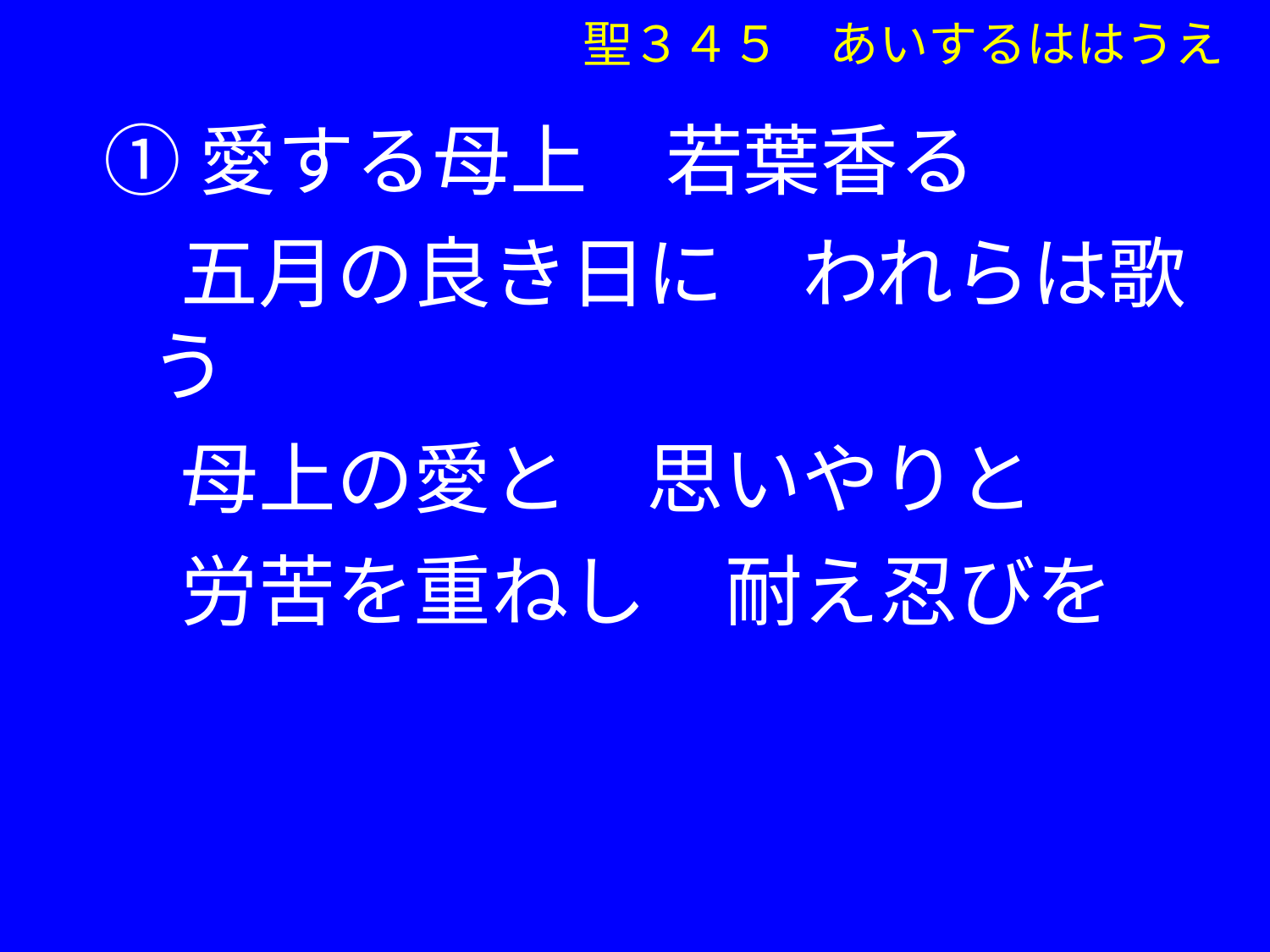

①愛する母上　若葉香る
　五月の良き日に　われらは歌う
　母上の愛と　思いやりと
　労苦を重ねし　耐え忍びを
聖３４５　あいするははうえ